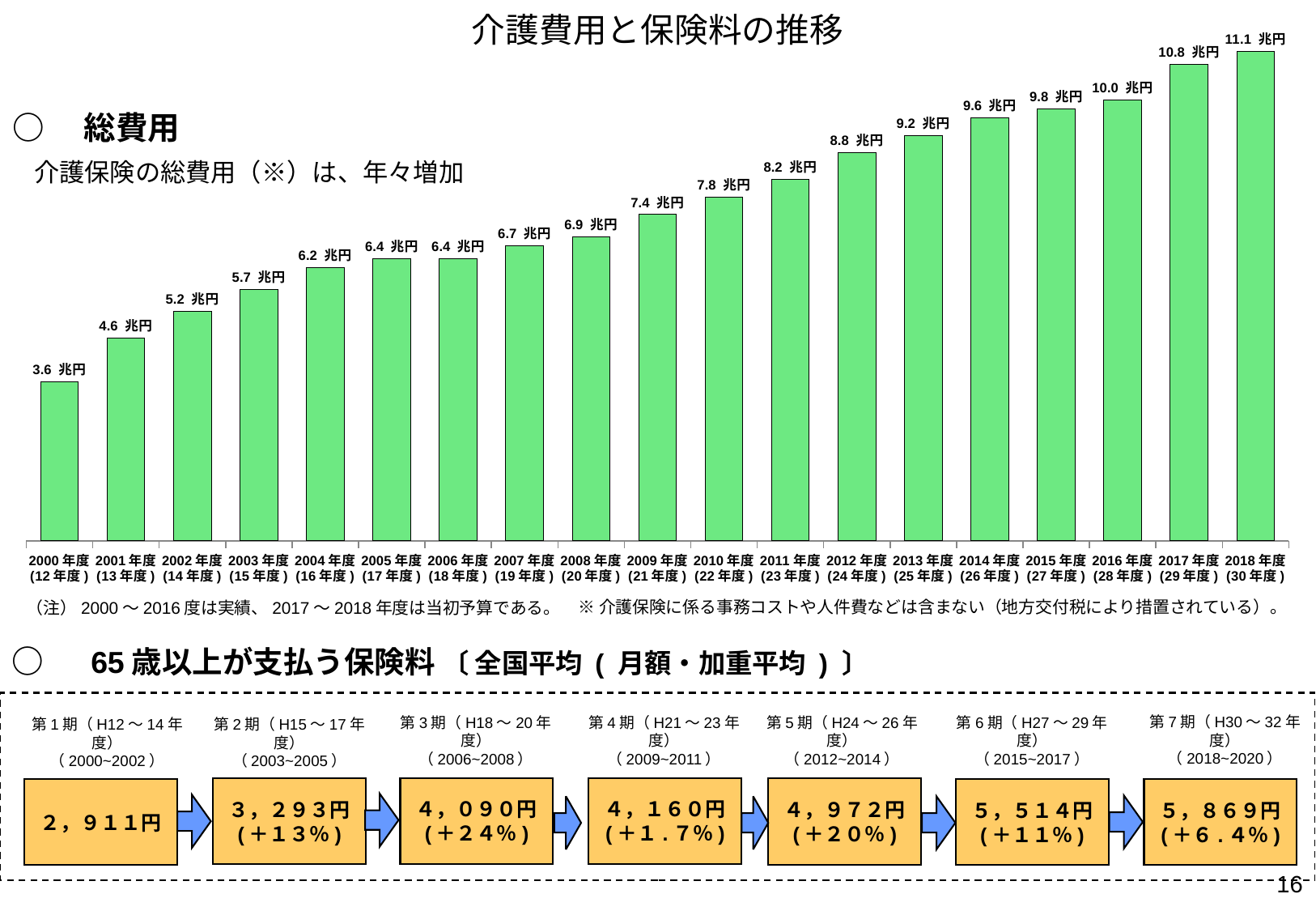

### Chart

| Category | 系列 1 |
|---|---|
| 2000年度
(12年度) | 3.6 |
| 2001年度
(13年度) | 4.6 |
| 2002年度
(14年度) | 5.2 |
| 2003年度
(15年度) | 5.7 |
| 2004年度
(16年度) | 6.2 |
| 2005年度
(17年度) | 6.4 |
| 2006年度
(18年度) | 6.4 |
| 2007年度
(19年度) | 6.7 |
| 2008年度
(20年度) | 6.9 |
| 2009年度
(21年度) | 7.4 |
| 2010年度
(22年度) | 7.8 |
| 2011年度
(23年度) | 8.2 |
| 2012年度
(24年度) | 8.8 |
| 2013年度
(25年度) | 9.2 |
| 2014年度
(26年度) | 9.6 |
| 2015年度
(27年度) | 9.8 |
| 2016年度
(28年度) | 10.0 |
| 2017年度
(29年度) | 10.8 |
| 2018年度
(30年度) | 11.1 |
# 介護費用と保険料の推移
○　総費用
介護保険の総費用（※）は、年々増加
※介護保険に係る事務コストや人件費などは含まない（地方交付税により措置されている）。
（注）2000～2016度は実績、2017～2018年度は当初予算である。
○　65歳以上が支払う保険料 〔 全国平均 ( 月額・加重平均 ) 〕

第7期（H30～32年度）
（2018~2020）
第3期（H18～20年度）
（2006~2008）
第4期（H21～23年度）
（2009~2011）
第5期（H24～26年度）
（2012~2014）
第6期（H27～29年度）
（2015~2017）
第1期（H12～14年度）
（2000~2002）
第2期（H15～17年度）
（2003~2005）
４，０９０円
(＋２４％)
４，１６０円
(＋１.７％)
３，２９３円
(＋１３％)
４，９７２円
(＋２０％)
２，９１１円
５，５１４円
(＋１１％)
５，８６９円
(＋６.４％)

16